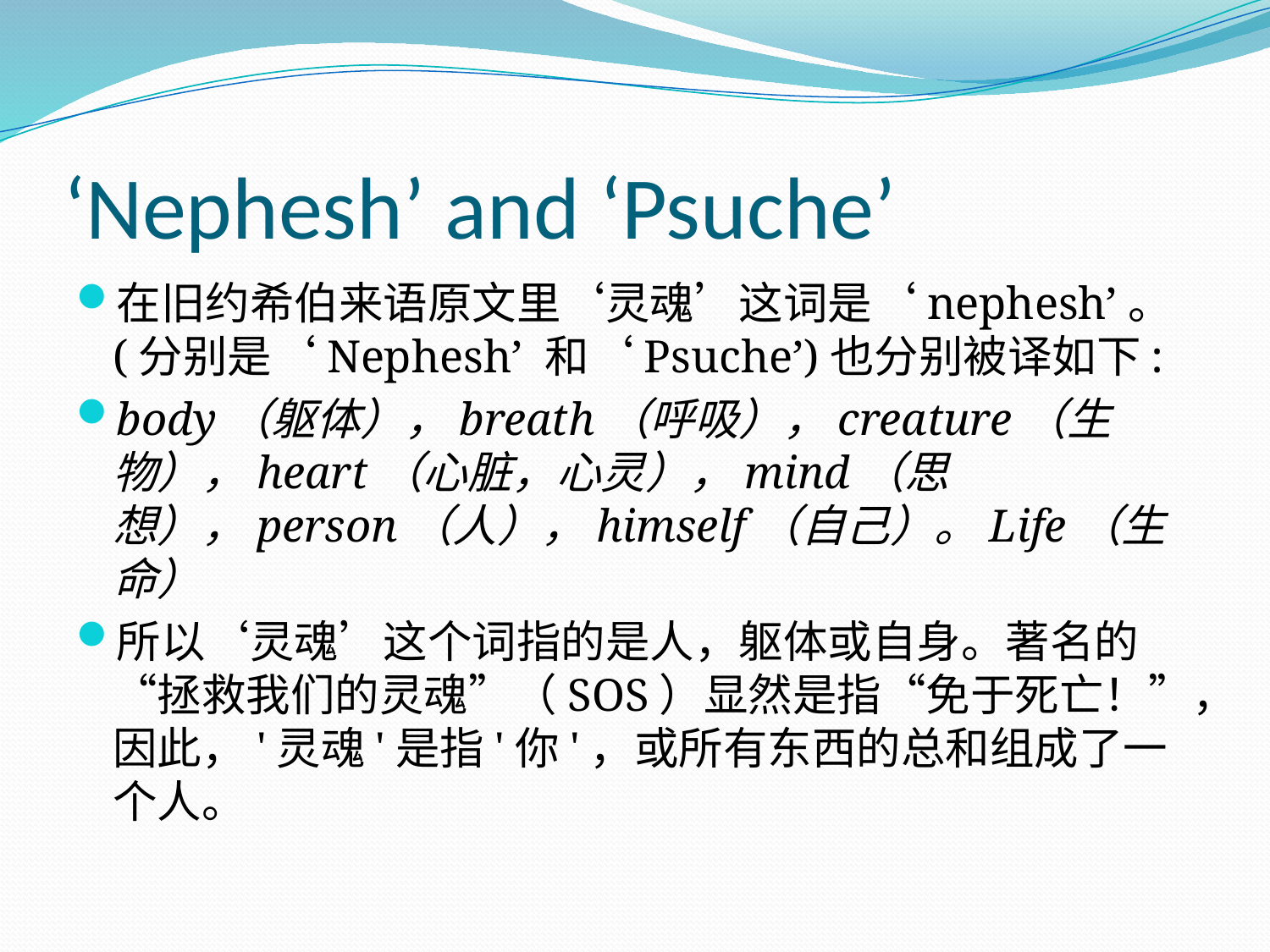

# ‘Nephesh’ and ‘Psuche’
在旧约希伯来语原文里‘灵魂’这词是‘nephesh’。(分别是‘Nephesh’ 和‘Psuche’)也分别被译如下:
body（躯体），breath（呼吸），creature（生物），heart（心脏，心灵），mind（思想），person（人），himself（自己）。Life（生命）
所以‘灵魂’这个词指的是人，躯体或自身。著名的“拯救我们的灵魂”（SOS）显然是指“免于死亡！”，因此，'灵魂'是指'你'，或所有东西的总和组成了一个人。